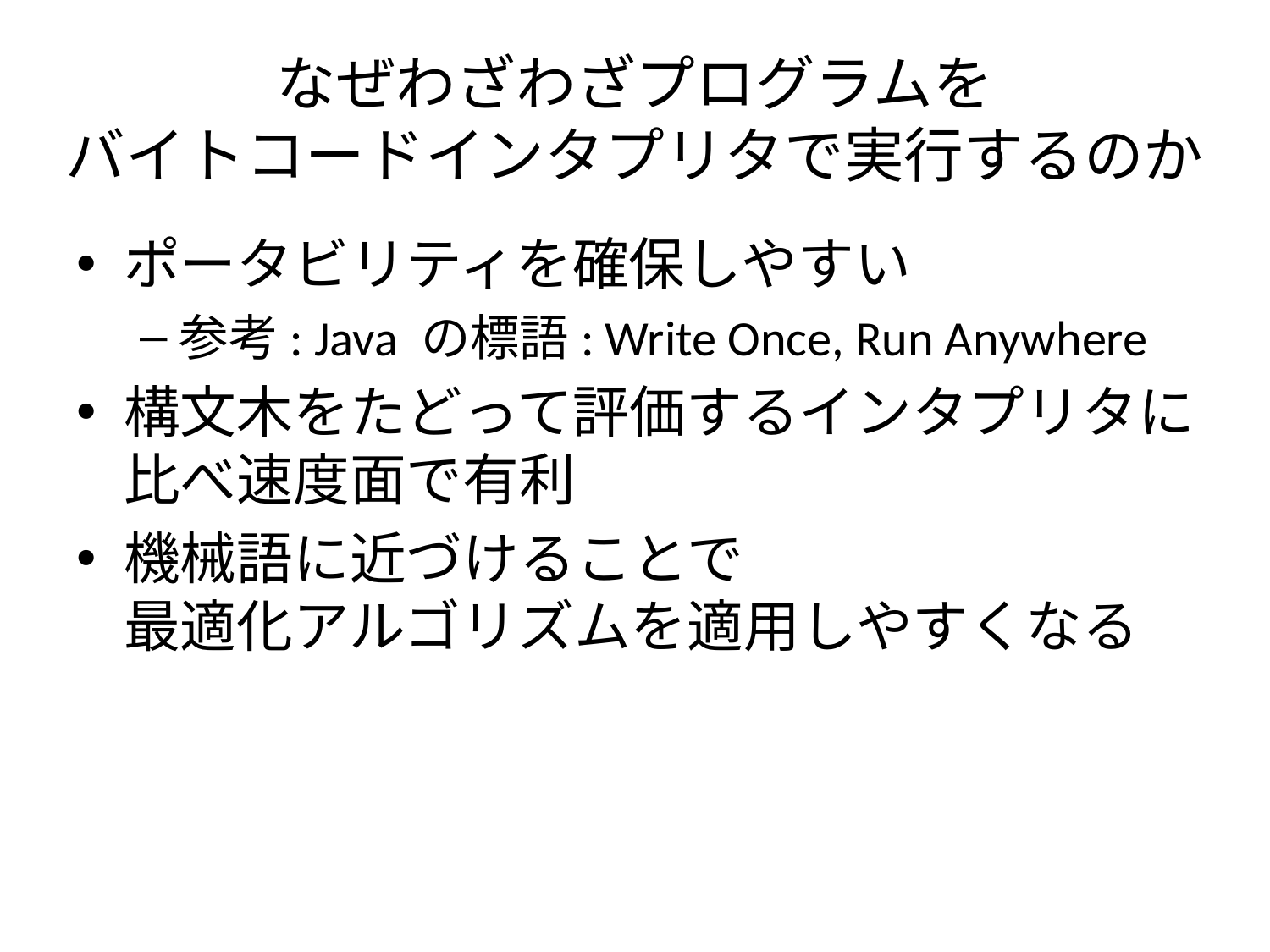

# なぜわざわざプログラムを バイトコードインタプリタで実行するのか
ポータビリティを確保しやすい
参考: Java の標語: Write Once, Run Anywhere
構文木をたどって評価するインタプリタに比べ速度面で有利
機械語に近づけることで
最適化アルゴリズムを適用しやすくなる